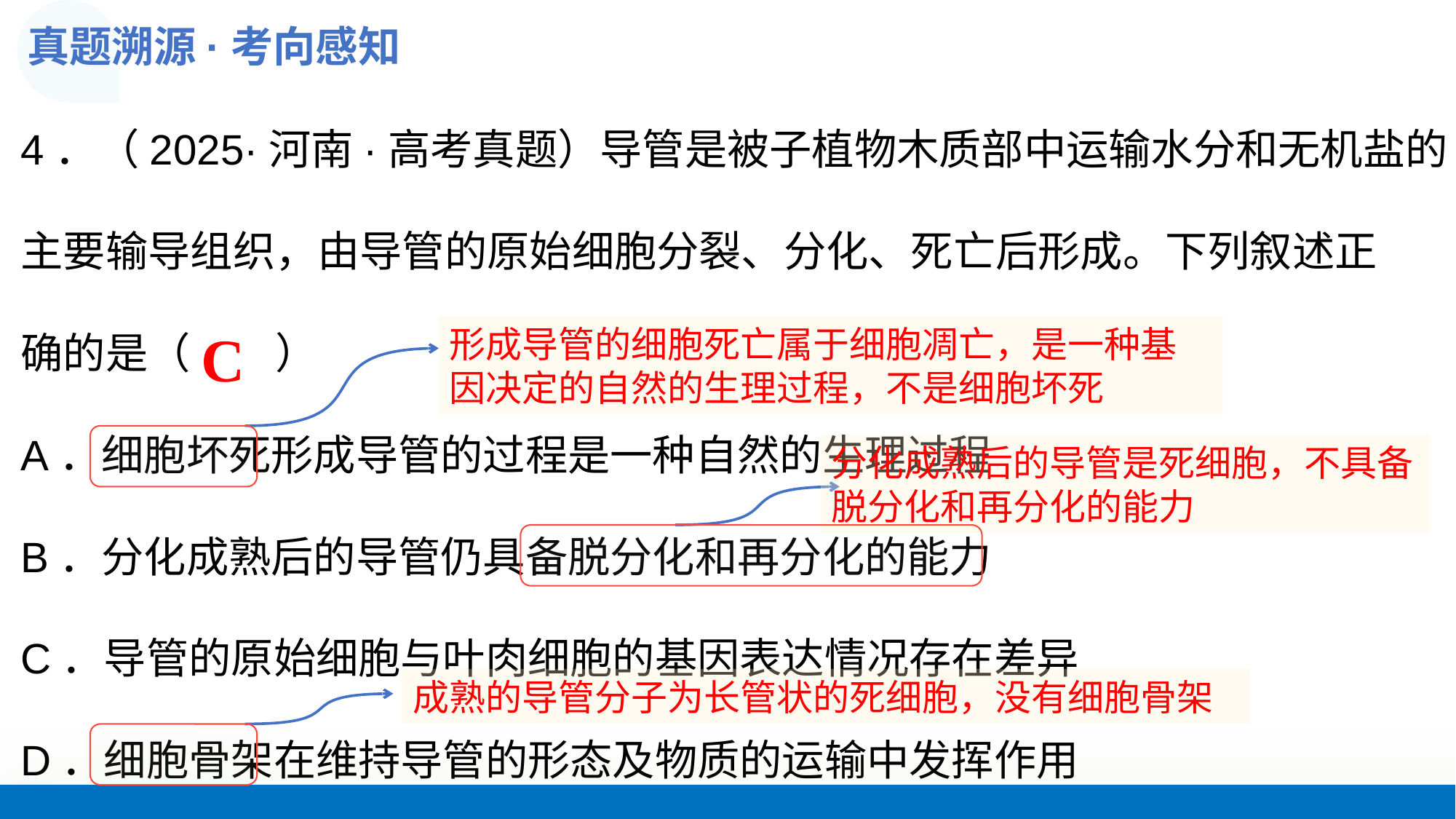

真题溯源·考向感知
4．（2025·河南·高考真题）导管是被子植物木质部中运输水分和无机盐的
主要输导组织，由导管的原始细胞分裂、分化、死亡后形成。下列叙述正
确的是（　　）
A．细胞坏死形成导管的过程是一种自然的生理过程
B．分化成熟后的导管仍具备脱分化和再分化的能力
C．导管的原始细胞与叶肉细胞的基因表达情况存在差异
D．细胞骨架在维持导管的形态及物质的运输中发挥作用
形成导管的细胞死亡属于细胞凋亡，是一种基因决定的自然的生理过程，不是细胞坏死

C
分化成熟后的导管是死细胞，不具备脱分化和再分化的能力

成熟的导管分子为长管状的死细胞，没有细胞骨架